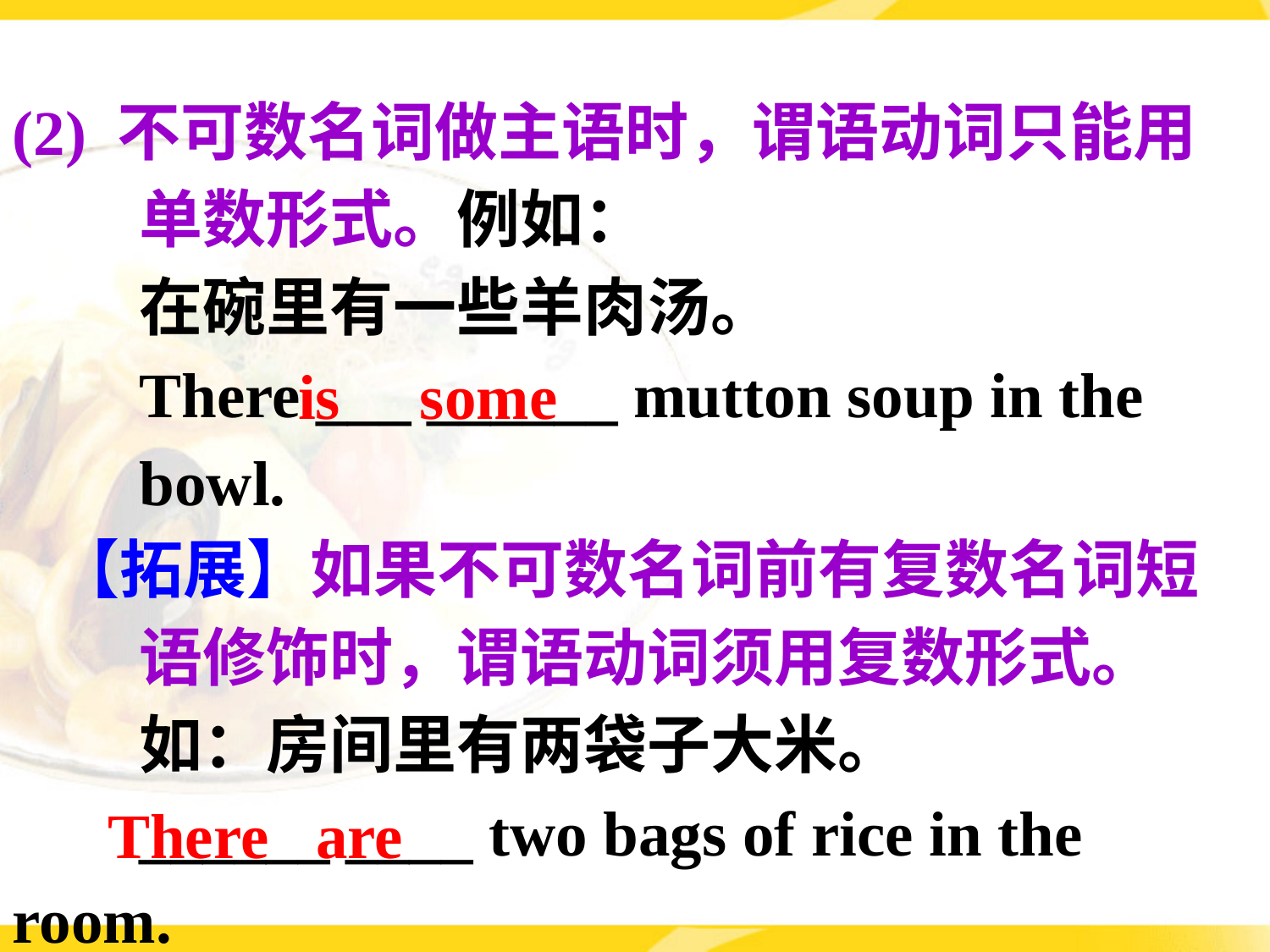

(2) 不可数名词做主语时，谓语动词只能用	单数形式。例如：
    	在碗里有一些羊肉汤。
    	There ___ ______ mutton soup in the 	bowl.
  【拓展】如果不可数名词前有复数名词短	语修饰时，谓语动词须用复数形式。	如：房间里有两袋子大米。
	______ ____ two bags of rice in the room.
is     some
There   are